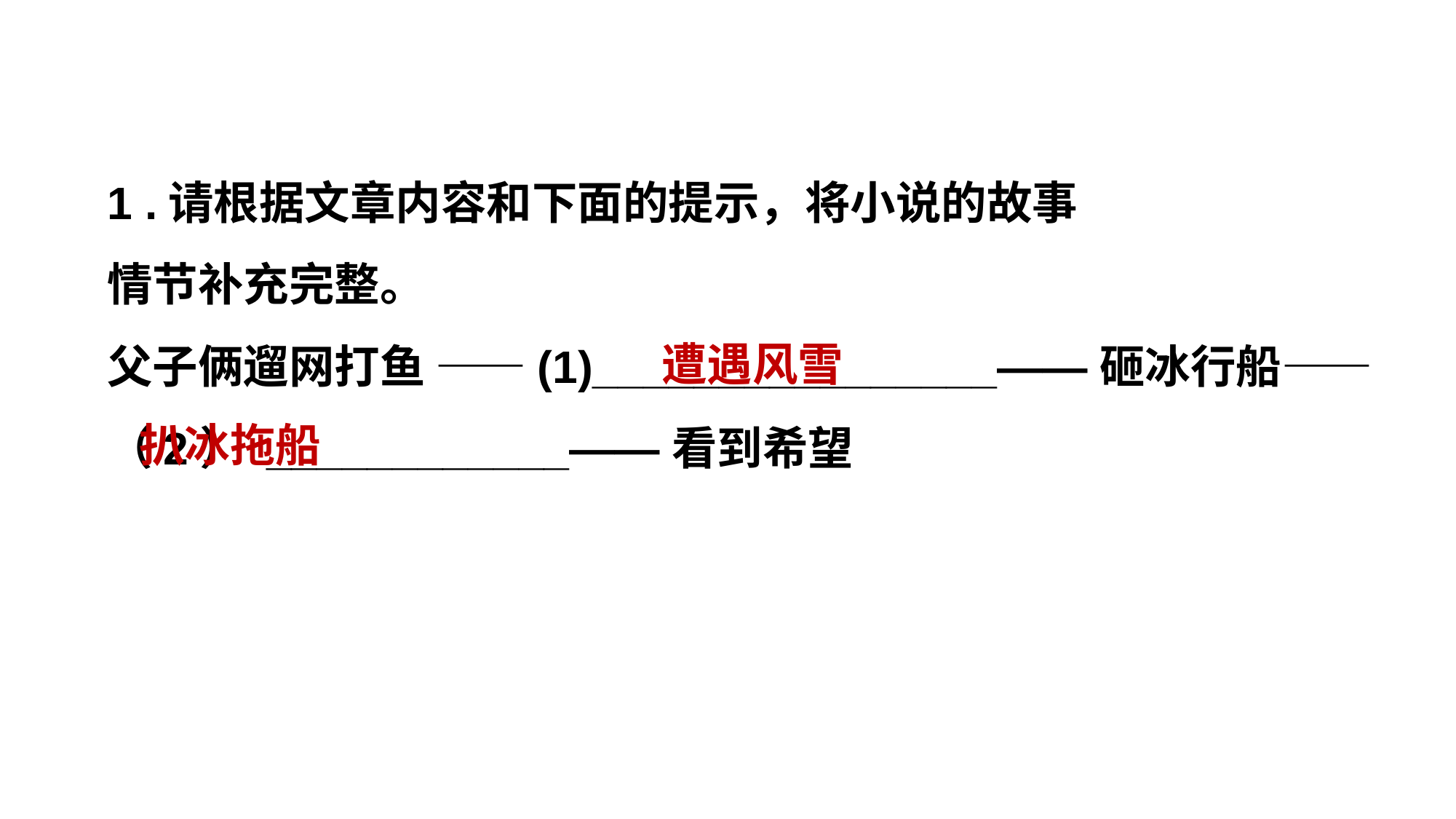

1 .请根据文章内容和下面的提示，将小说的故事
情节补充完整。
父子俩遛网打鱼 ——(1)________________——砸冰行船——（2） ____________——看到希望
遭遇风雪
扒冰拖船